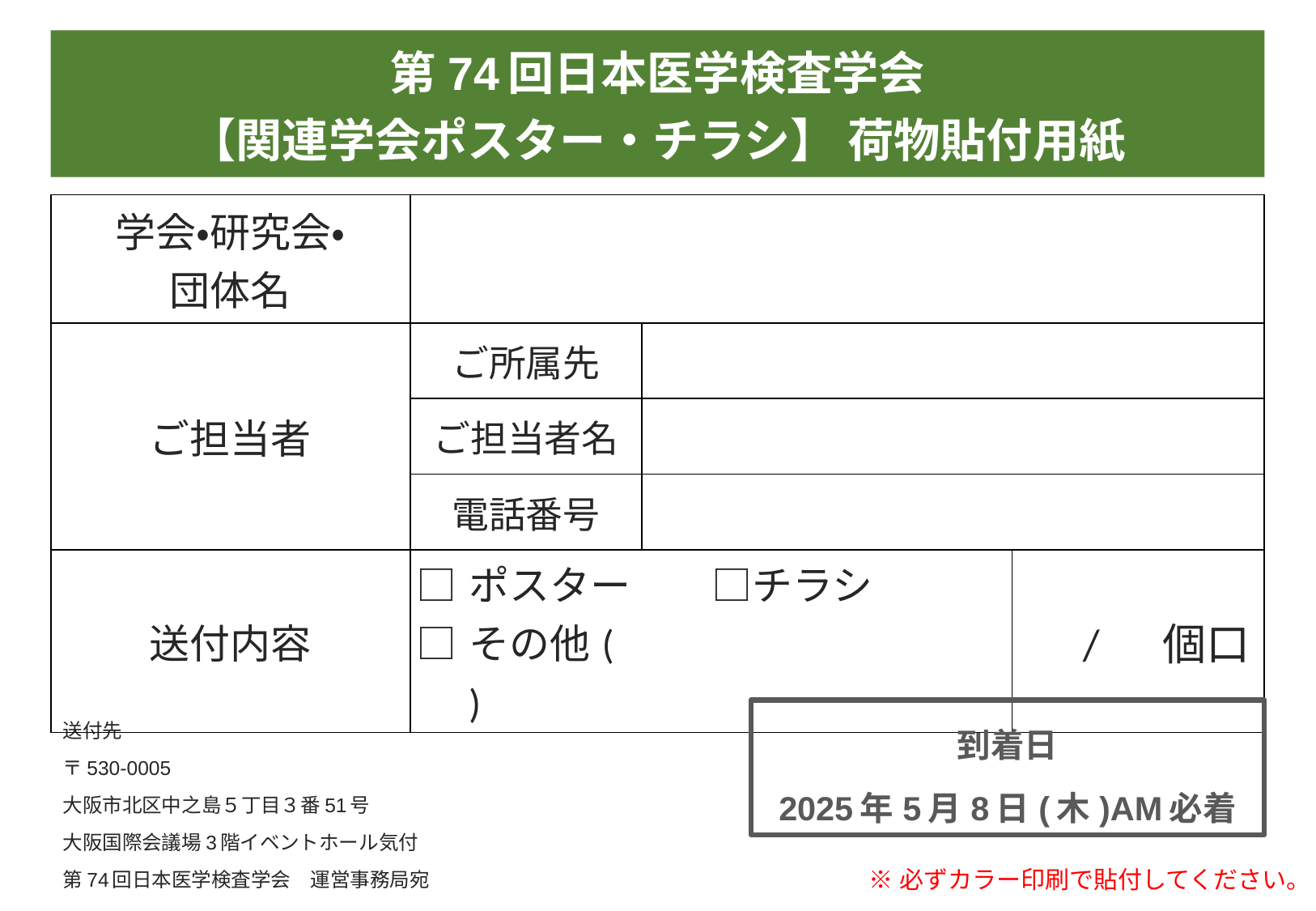

# 第74回日本医学検査学会 【関連学会ポスター・チラシ】 荷物貼付用紙
| 学会・研究会・ 団体名 |  |  |  |
| --- | --- | --- | --- |
| ご担当者 | ご所属先 |  |  |
|  | ご担当者名 |  |  |
|  | 電話番号 |  |  |
| 送付内容 | □ポスター　　□チラシ □その他(　　　　　　　　　) |  | / 　個口 |
到着日
2025年5月8日(木)AM必着
送付先
〒530-0005
大阪市北区中之島５丁目３番51号
大阪国際会議場3階イベントホール気付
第74回日本医学検査学会　運営事務局宛
※必ずカラー印刷で貼付してください。